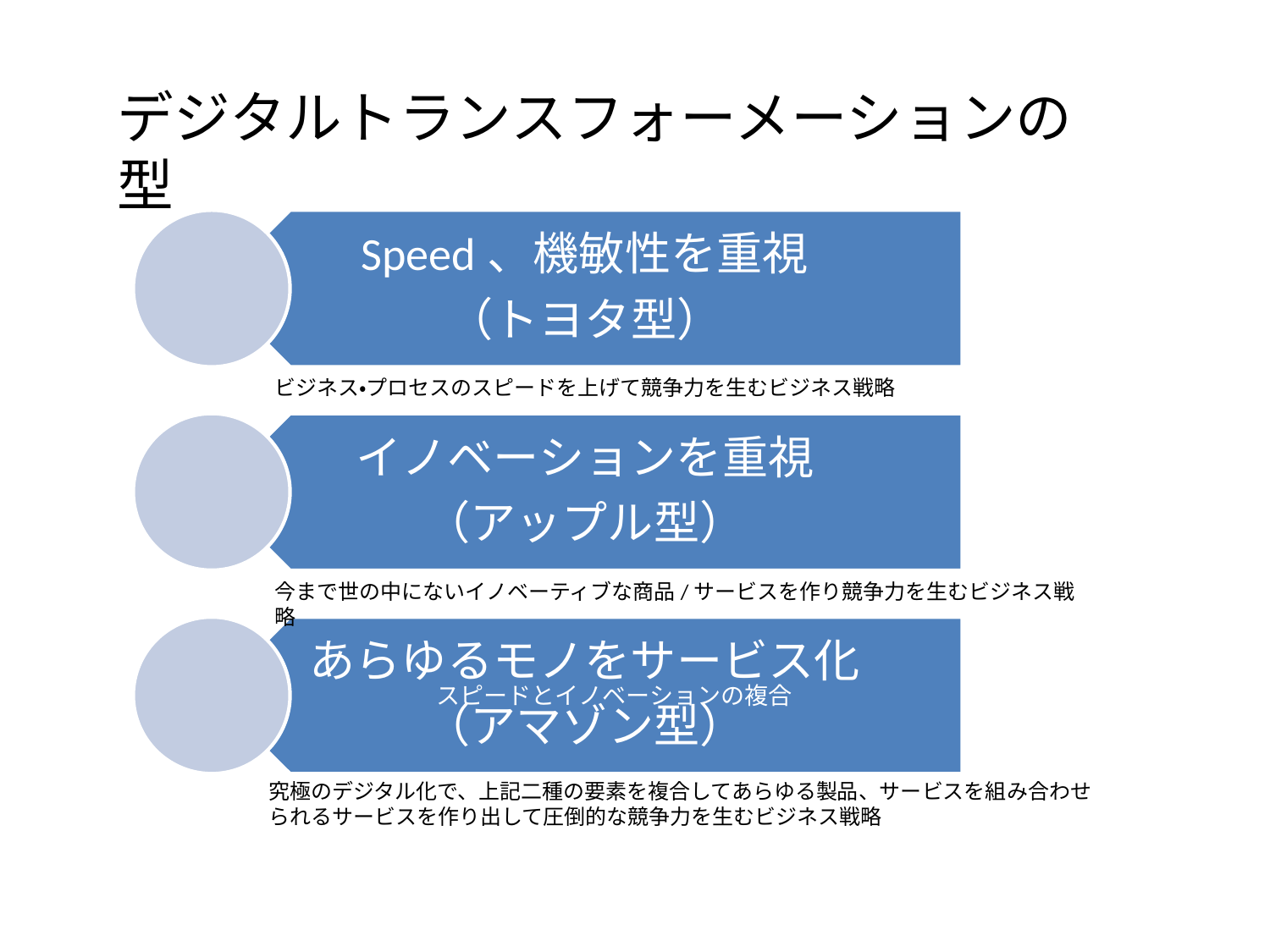

デジタルトランスフォーメーションの型
Speed、機敏性を重視
（トヨタ型）
イノベーションを重視
（アップル型）
あらゆるモノをサービス化
（アマゾン型）
ビジネス・プロセスのスピードを上げて競争力を生むビジネス戦略
今まで世の中にないイノベーティブな商品/サービスを作り競争力を生むビジネス戦略
スピードとイノベーションの複合
究極のデジタル化で、上記二種の要素を複合してあらゆる製品、サービスを組み合わせられるサービスを作り出して圧倒的な競争力を生むビジネス戦略